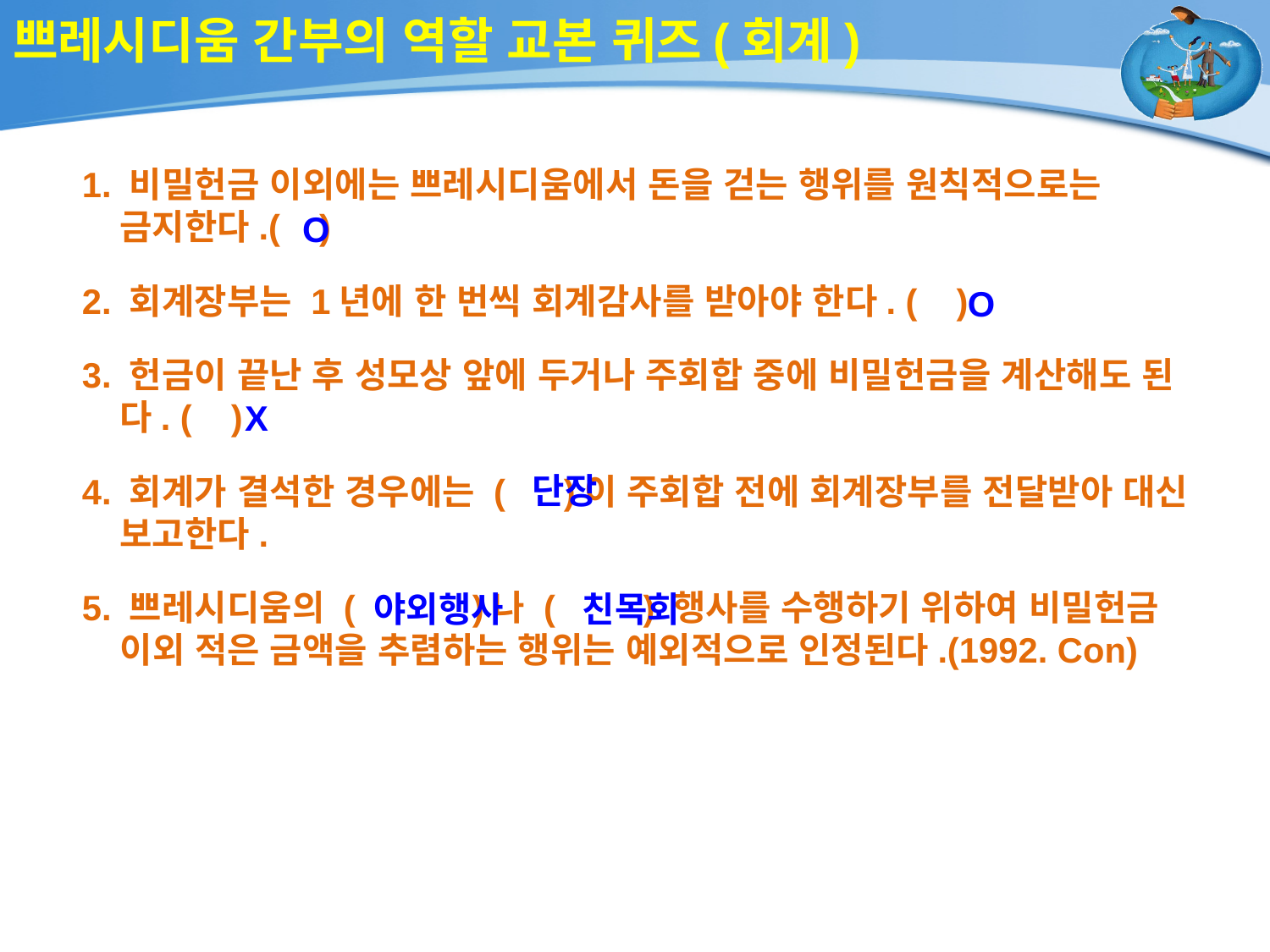

# 쁘레시디움 간부의 역할 교본 퀴즈(회계)
1. 비밀헌금 이외에는 쁘레시디움에서 돈을 걷는 행위를 원칙적으로는 금지한다.(    )
2. 회계장부는 1년에 한 번씩 회계감사를 받아야 한다. (    )
3. 헌금이 끝난 후 성모상 앞에 두거나 주회합 중에 비밀헌금을 계산해도 된다. (    )
4. 회계가 결석한 경우에는 (      )이 주회합 전에 회계장부를 전달받아 대신 보고한다.
5. 쁘레시디움의 (            )나 (         ) 행사를 수행하기 위하여 비밀헌금 이외 적은 금액을 추렴하는 행위는 예외적으로 인정된다.(1992. Con)
O
O
X
단장
야외행사
친목회